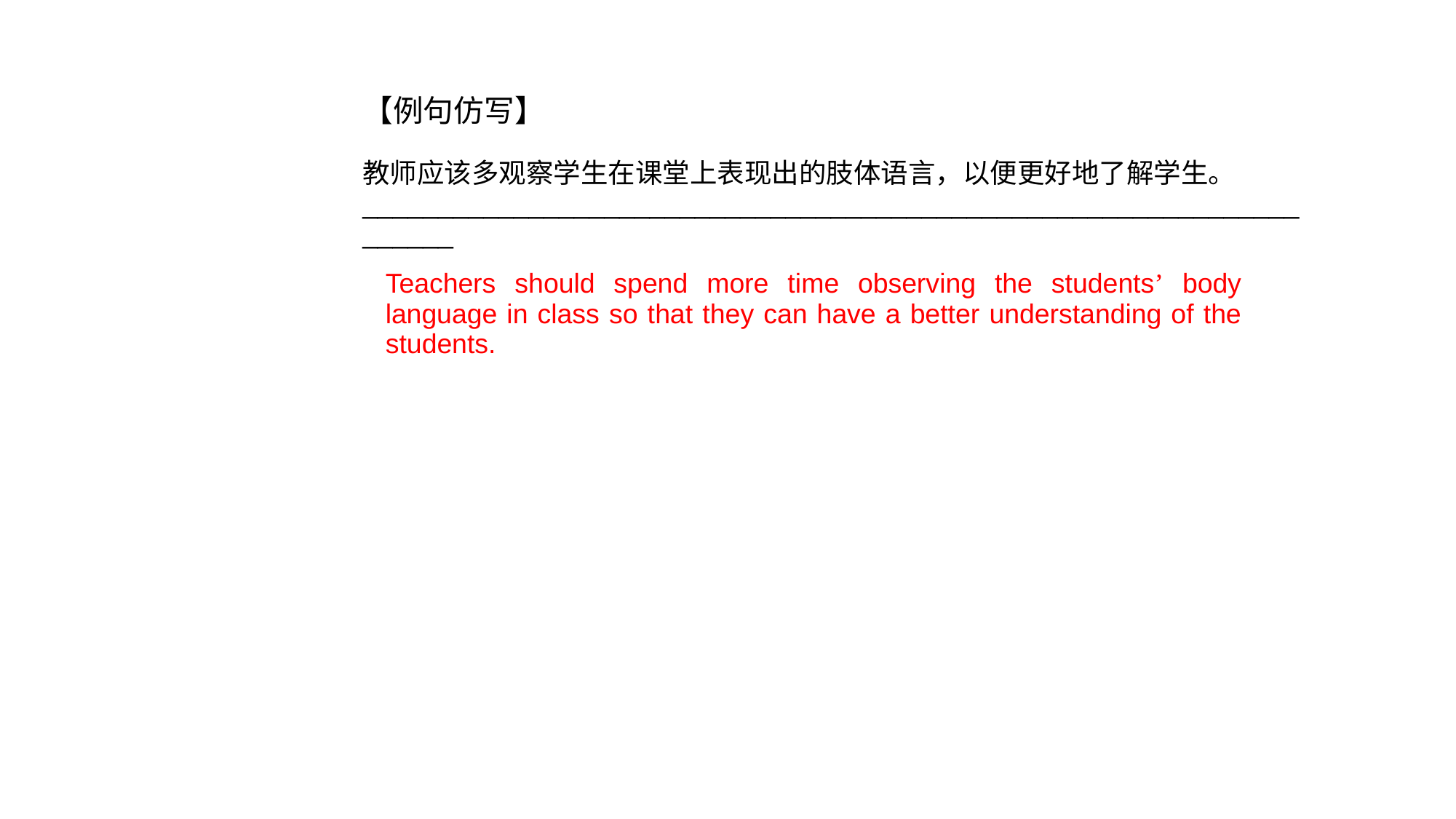

【例句仿写】

教师应该多观察学生在课堂上表现出的肢体语言，以便更好地了解学生。
____________________________________________________________________
Teachers should spend more time observing the students’ body language in class so that they can have a better understanding of the students.